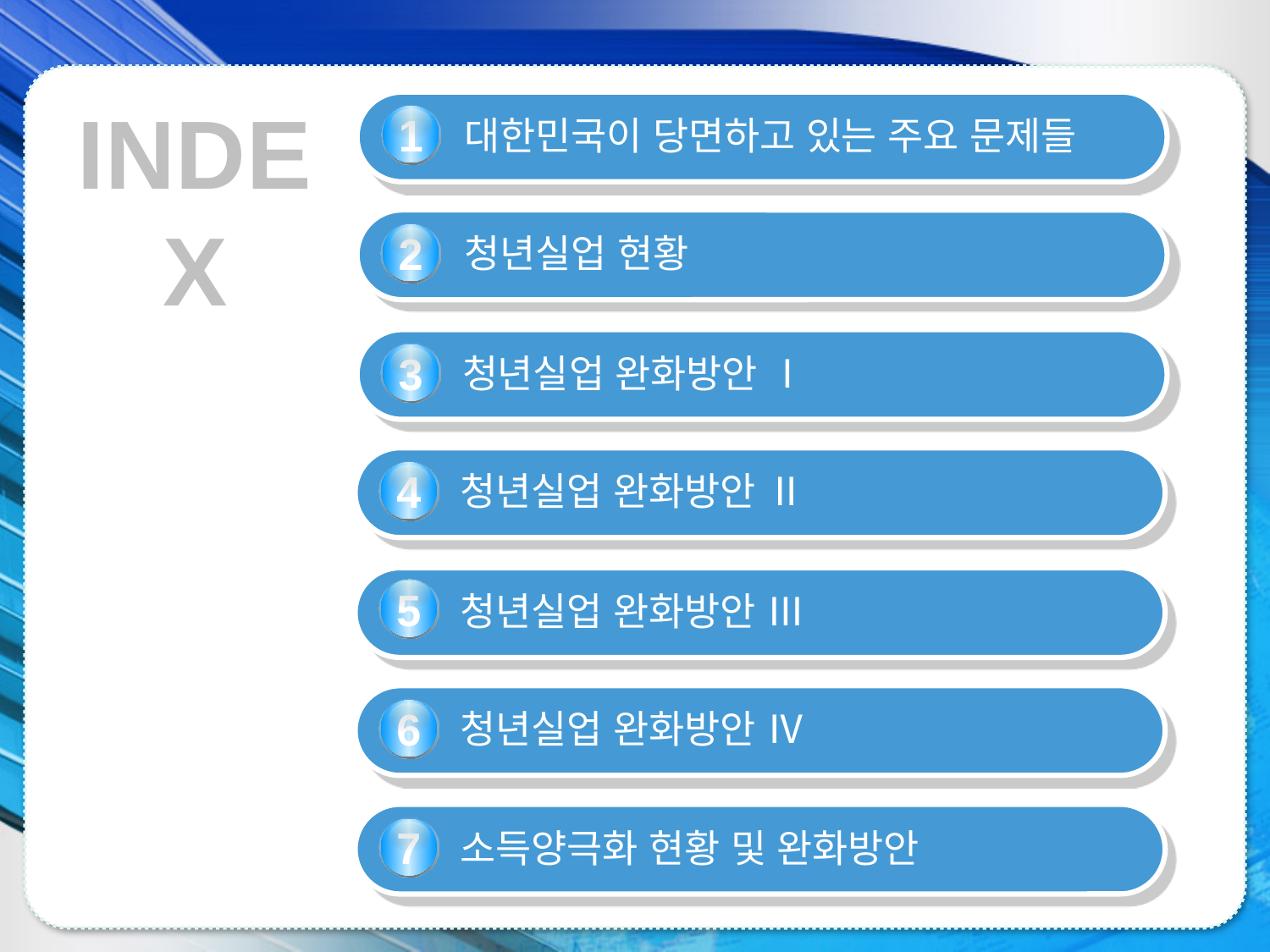

INDEX
 대한민국이 당면하고 있는 주요 문제들

1

 청년실업 현황

2

 청년실업 완화방안 Ⅰ

3

 청년실업 완화방안 Ⅱ

4

 청년실업 완화방안 Ⅲ

5
 청년실업 완화방안 Ⅳ

6

 소득양극화 현황 및 완화방안

7